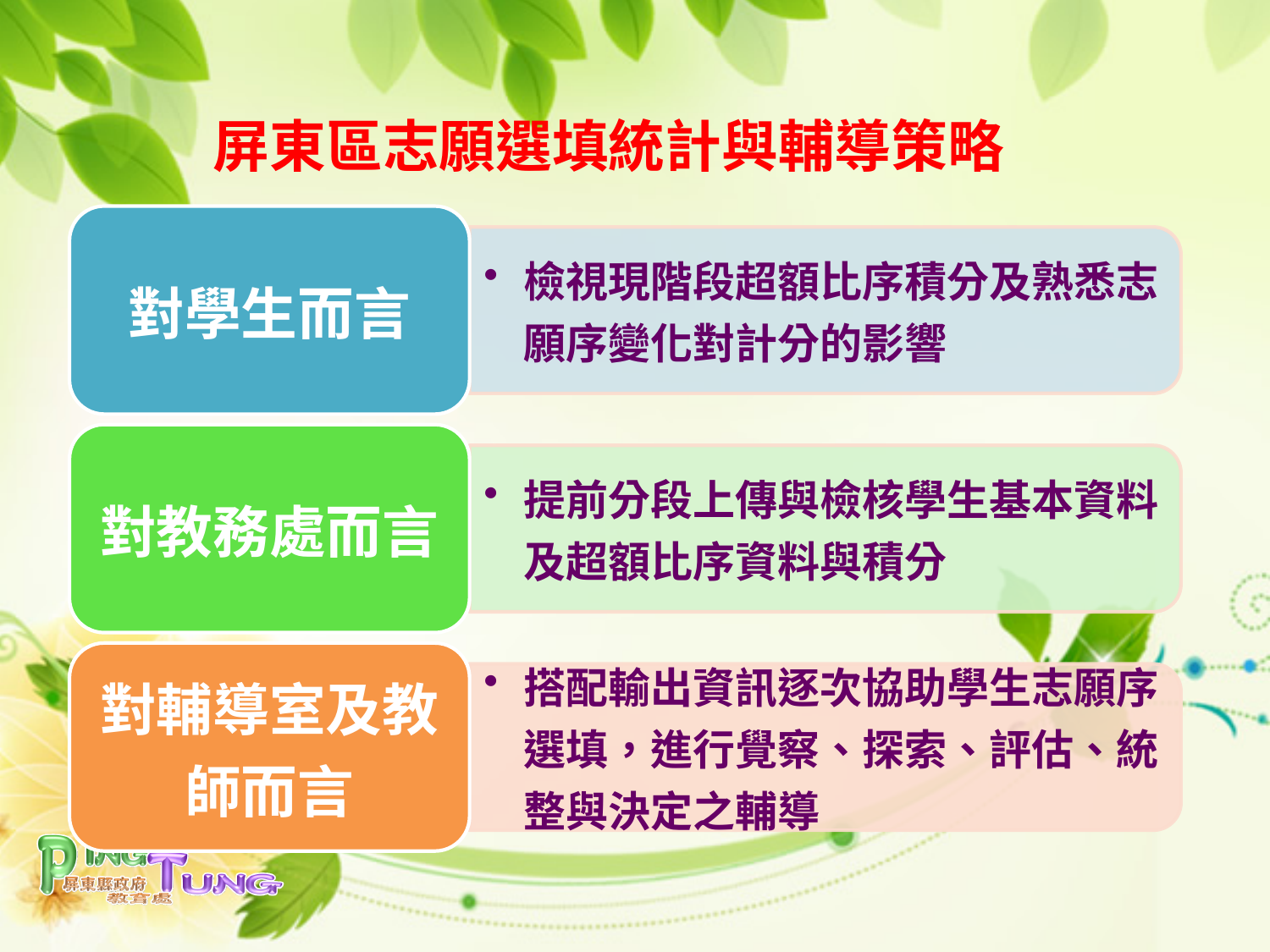

# 屏東區志願選填統計與輔導策略
對學生而言
檢視現階段超額比序積分及熟悉志願序變化對計分的影響
對教務處而言
提前分段上傳與檢核學生基本資料及超額比序資料與積分
對輔導室及教師而言
搭配輸出資訊逐次協助學生志願序選填，進行覺察、探索、評估、統整與決定之輔導